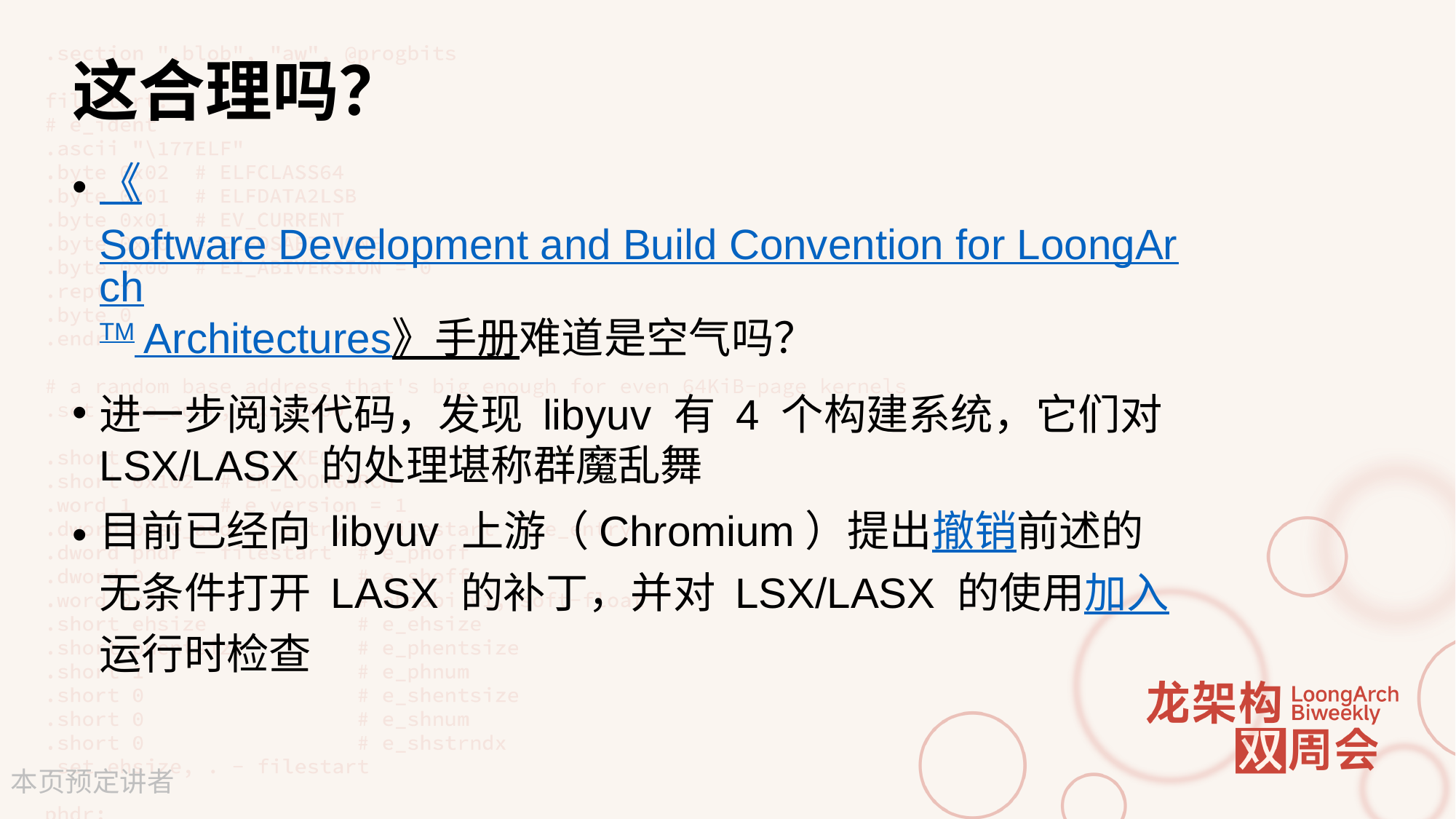

# 这合理吗？
《Software Development and Build Convention for LoongArchTM Architectures》手册难道是空气吗？
进一步阅读代码，发现 libyuv 有 4 个构建系统，它们对 LSX/LASX 的处理堪称群魔乱舞
目前已经向 libyuv 上游（Chromium）提出撤销前述的无条件打开 LASX 的补丁，并对 LSX/LASX 的使用加入运行时检查